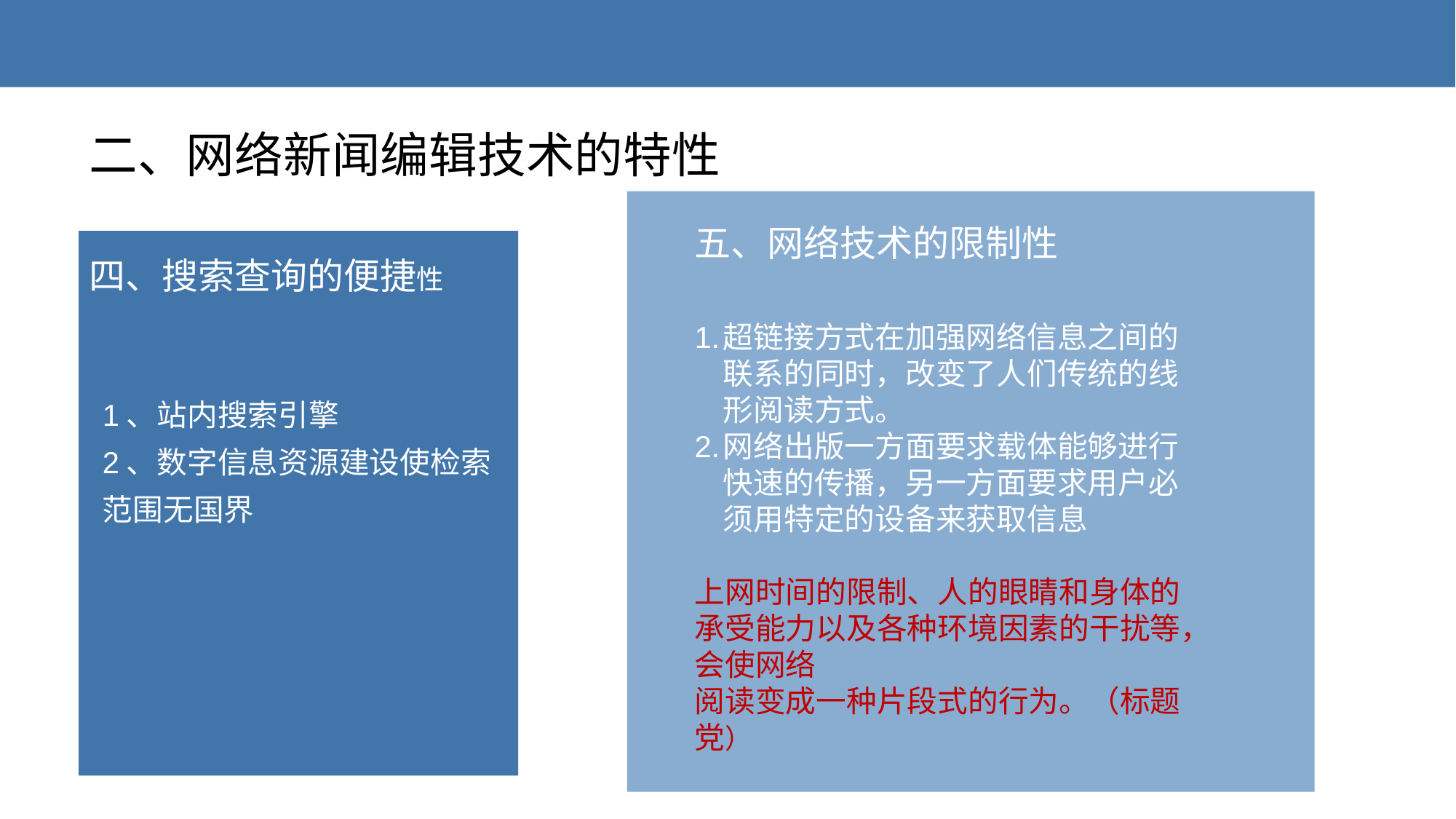

二、网络新闻编辑技术的特性
实验研究的目的

五、网络技术的限制性

四、搜索查询的便捷性

超链接方式在加强网络信息之间的联系的同时，改变了人们传统的线形阅读方式。
网络出版一方面要求载体能够进行快速的传播，另一方面要求用户必须用特定的设备来获取信息

上网时间的限制、人的眼睛和身体的承受能力以及各种环境因素的干扰等，会使网络
阅读变成一种片段式的行为。（标题党）
1、站内搜索引擎
2、数字信息资源建设使检索范围无国界